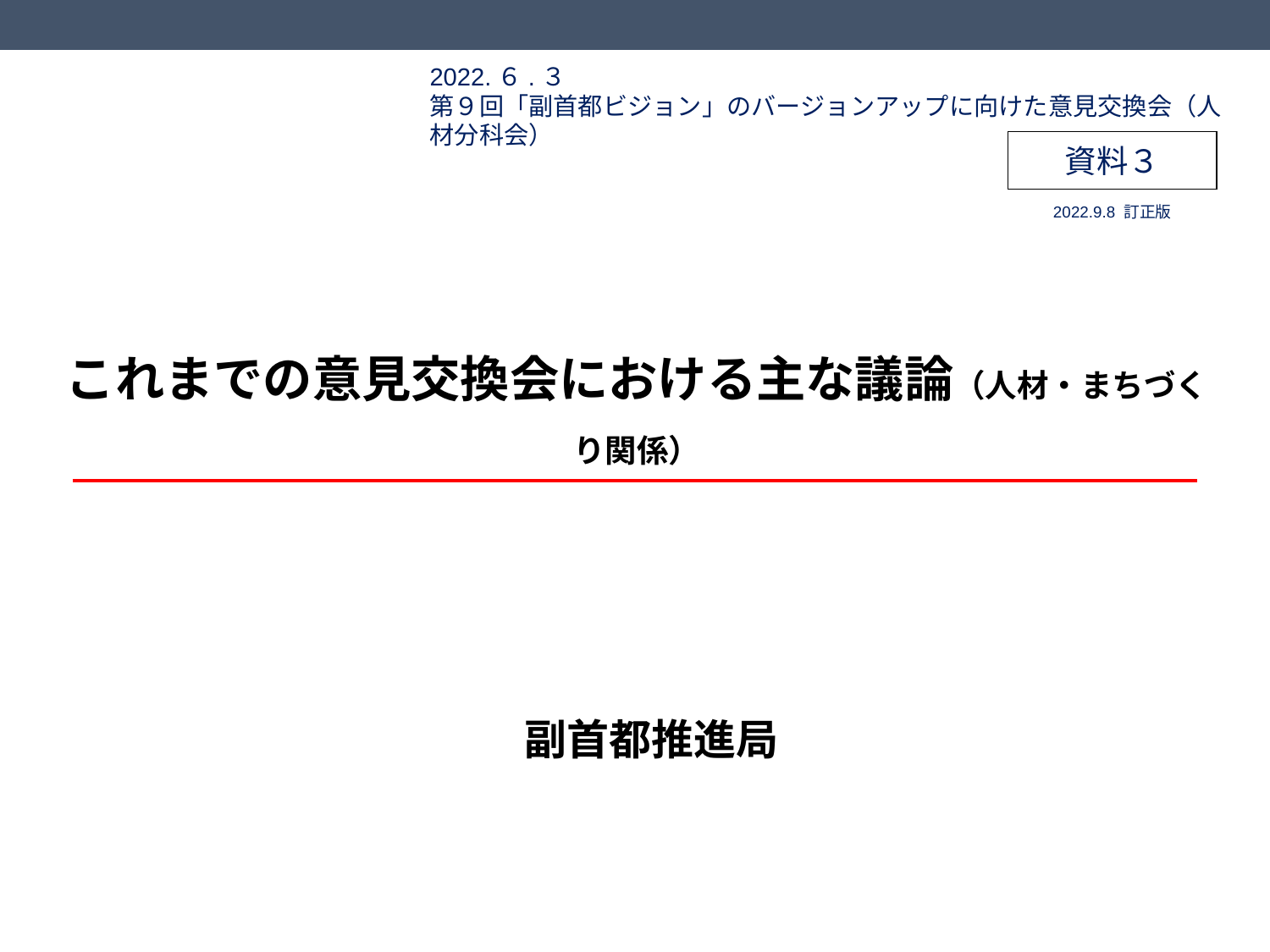

2022.６.３
第９回「副首都ビジョン」のバージョンアップに向けた意見交換会（人材分科会）
資料３
2022.9.8 訂正版
# これまでの意見交換会における主な議論（人材・まちづくり関係）

副首都推進局